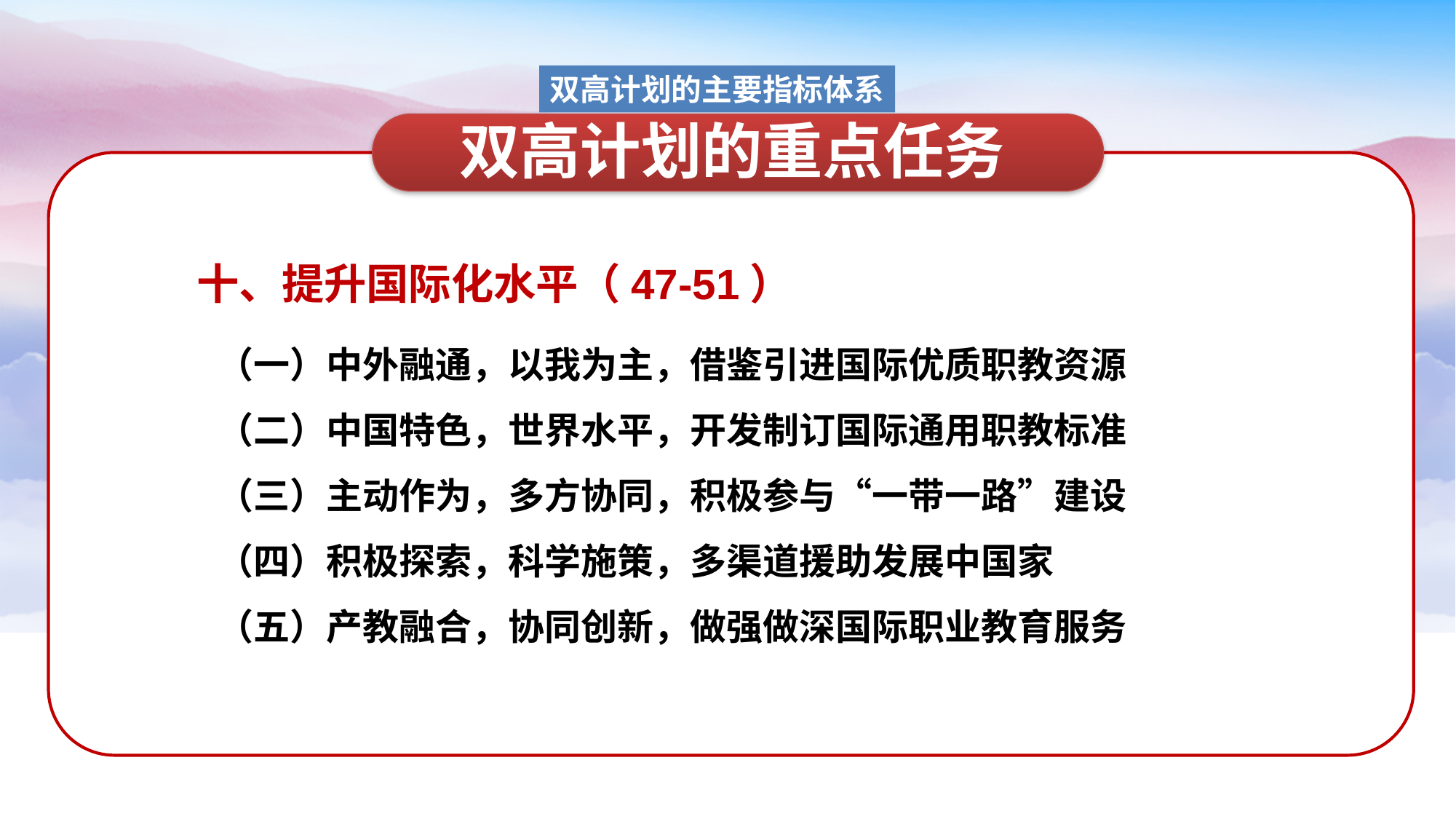

双高计划的主要指标体系
双高计划的重点任务

十、提升国际化水平（47-51）

（一）中外融通，以我为主，借鉴引进国际优质职教资源
（二）中国特色，世界水平，开发制订国际通用职教标准
（三）主动作为，多方协同，积极参与“一带一路”建设
（四）积极探索，科学施策，多渠道援助发展中国家
（五）产教融合，协同创新，做强做深国际职业教育服务